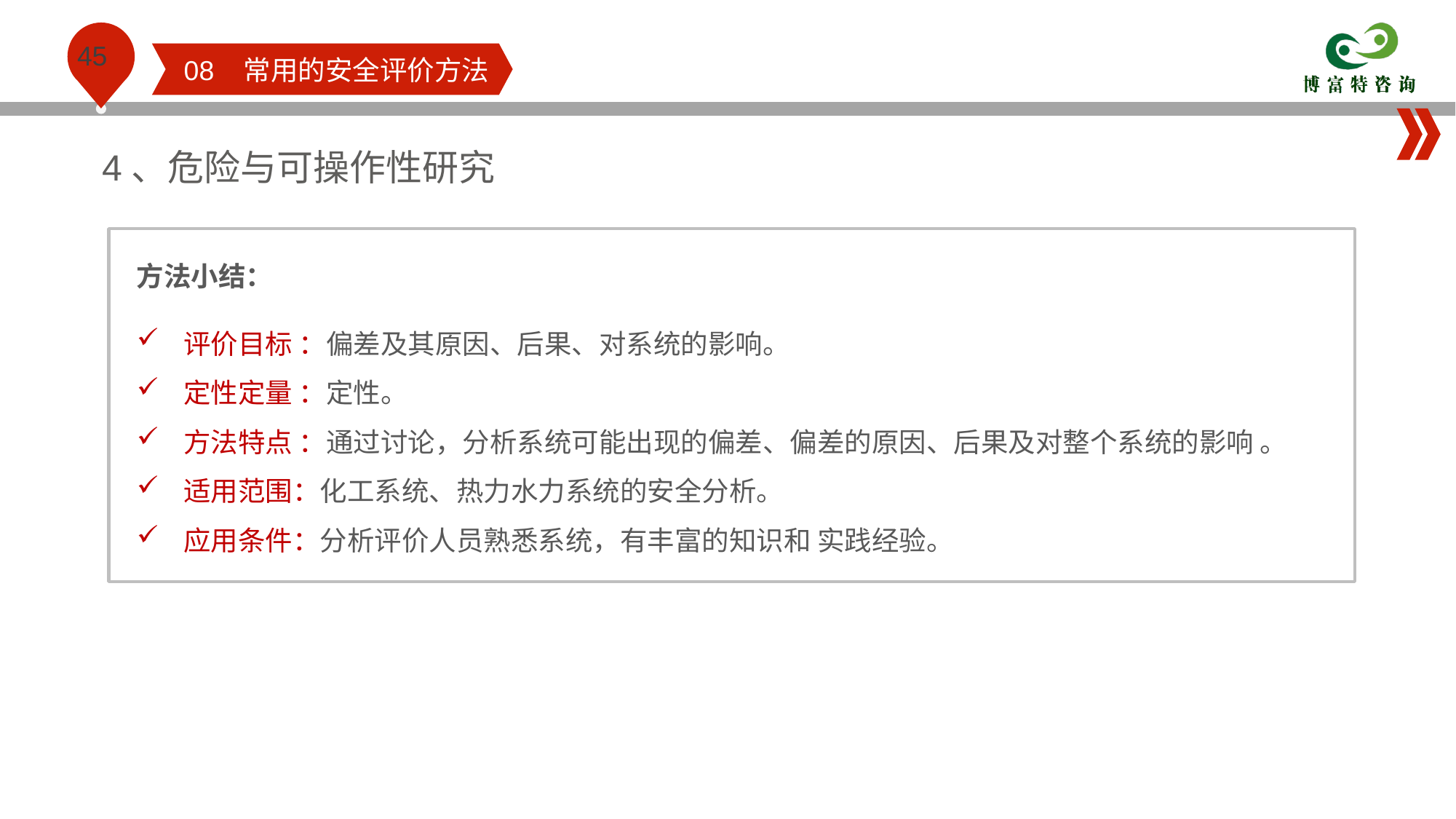

08   常用的安全评价方法
4、危险与可操作性研究

方法小结：
 评价目标 ：偏差及其原因、后果、对系统的影响。
 定性定量 ：定性。
 方法特点 ：通过讨论，分析系统可能出现的偏差、偏差的原因、后果及对整个系统的影响 。
 适用范围：化工系统、热力水力系统的安全分析。
 应用条件：分析评价人员熟悉系统，有丰富的知识和 实践经验。